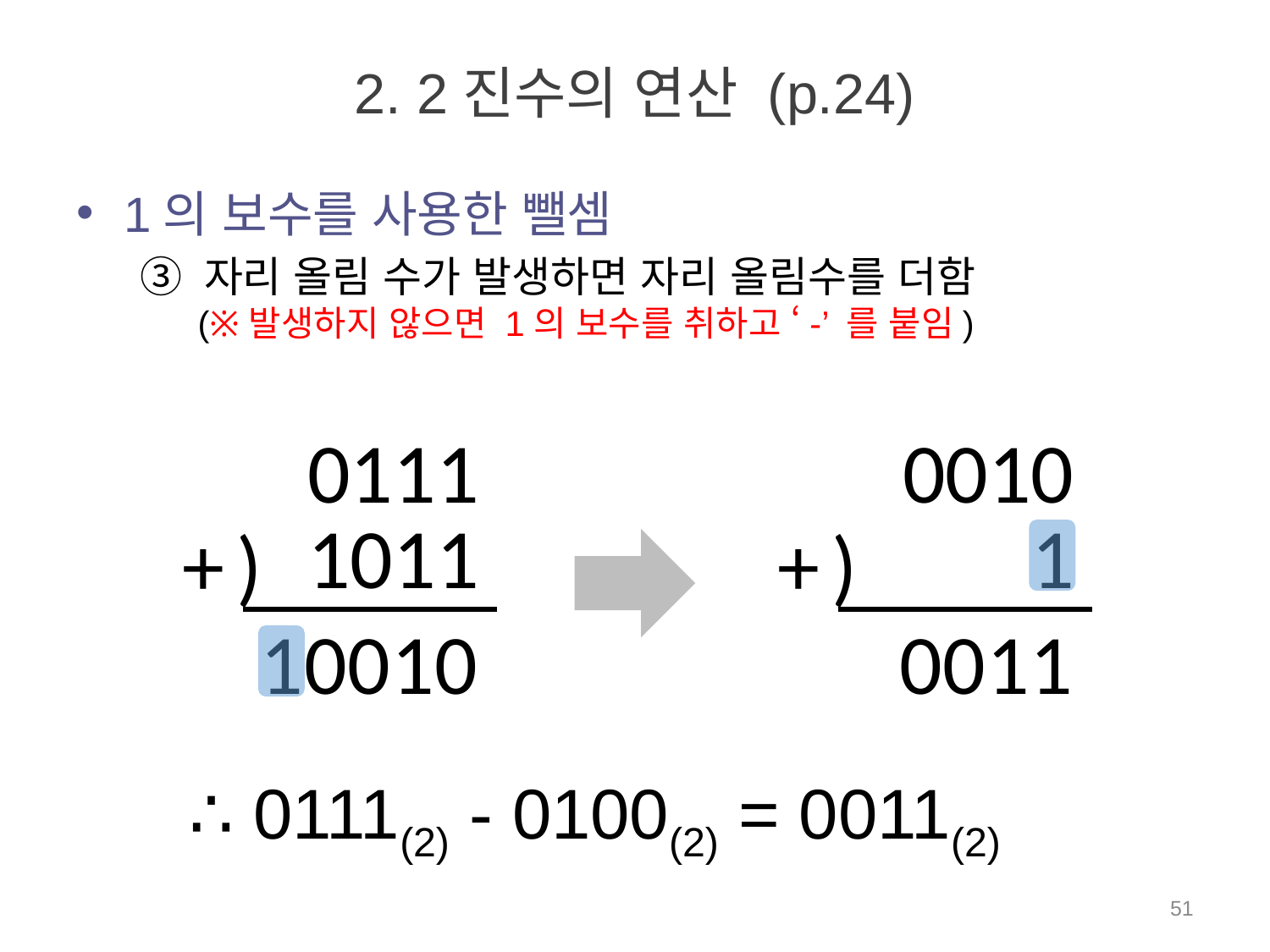

# 2. 2진수의 연산 (p.24)
1의 보수를 사용한 뺄셈
③ 자리 올림 수가 발생하면 자리 올림수를 더함
     (※ 발생하지 않으면 1의 보수를 취하고 ‘-’ 를 붙임)
0111
0010
1011
1
+
)
+
)

1
0
0
1
0
0
0
1
1

∴ 0111(2) - 0100(2) = 0011(2)
51